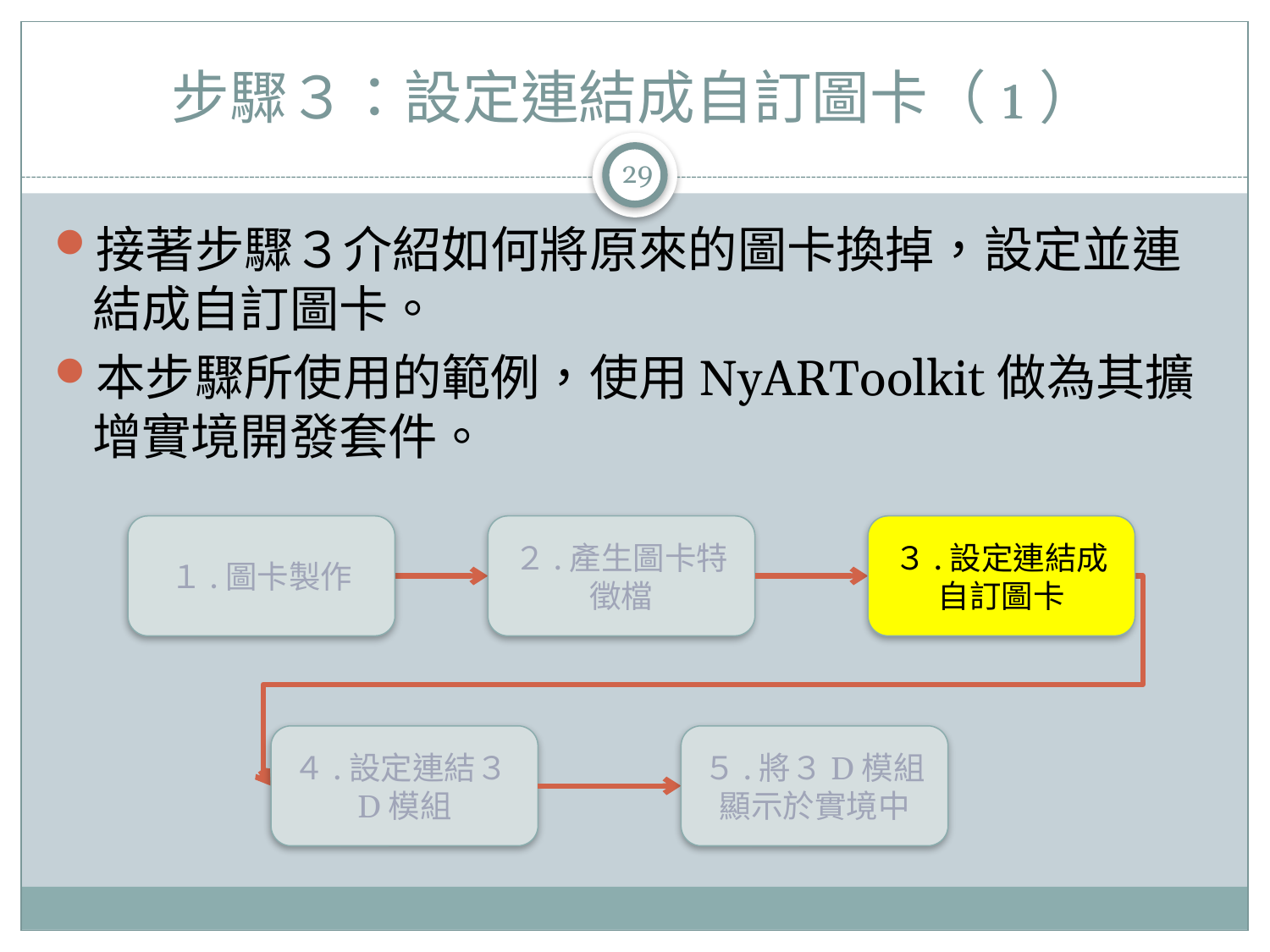

# 步驟３：設定連結成自訂圖卡（1）
29
接著步驟３介紹如何將原來的圖卡換掉，設定並連結成自訂圖卡。
本步驟所使用的範例，使用NyARToolkit做為其擴增實境開發套件。

１.圖卡製作
２.產生圖卡特徵檔
３.設定連結成自訂圖卡
４.設定連結３D模組
５.將３D模組顯示於實境中